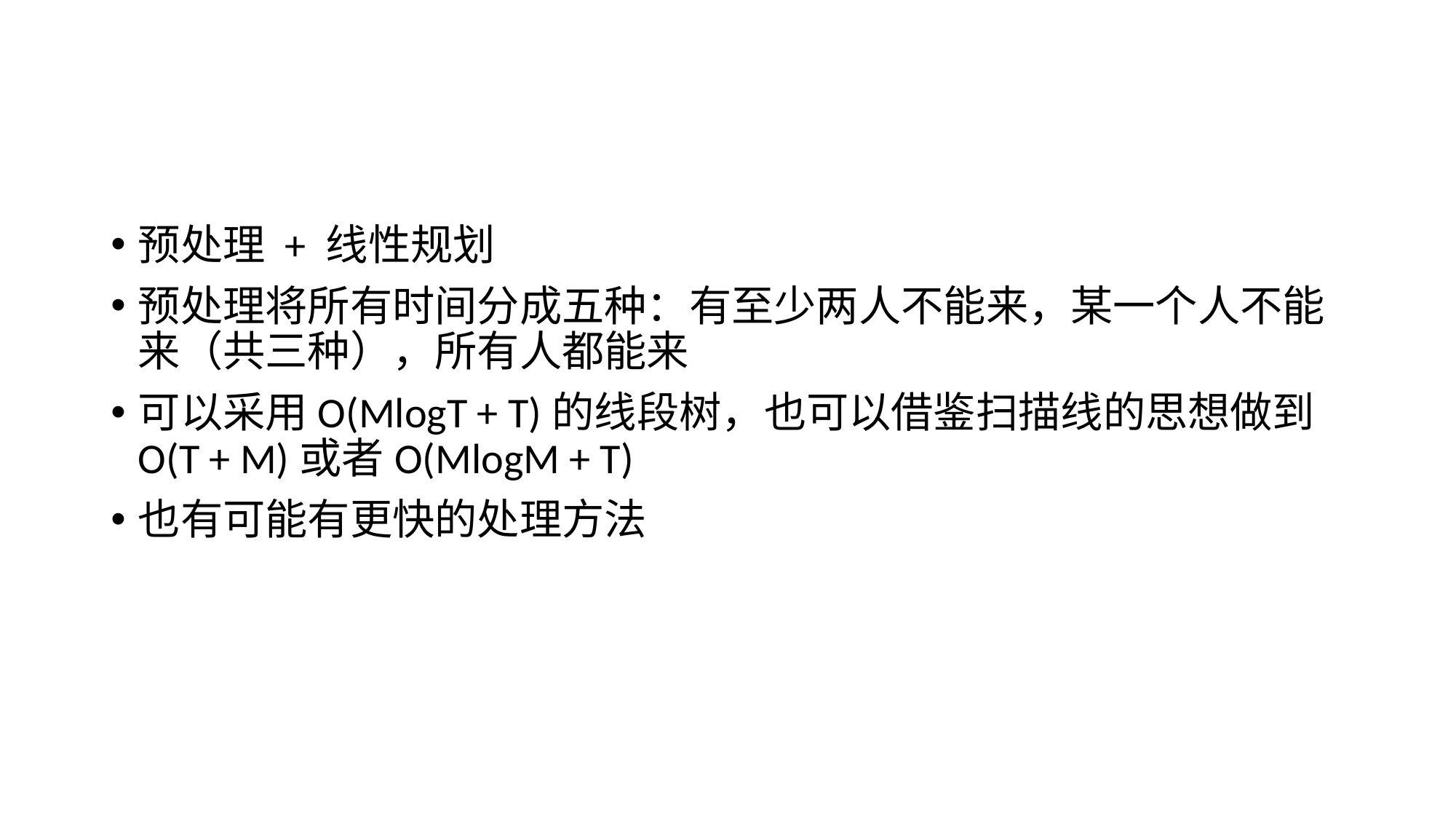

#
预处理 + 线性规划
预处理将所有时间分成五种：有至少两人不能来，某一个人不能来（共三种），所有人都能来
可以采用O(MlogT + T)的线段树，也可以借鉴扫描线的思想做到O(T + M)或者O(MlogM + T)
也有可能有更快的处理方法